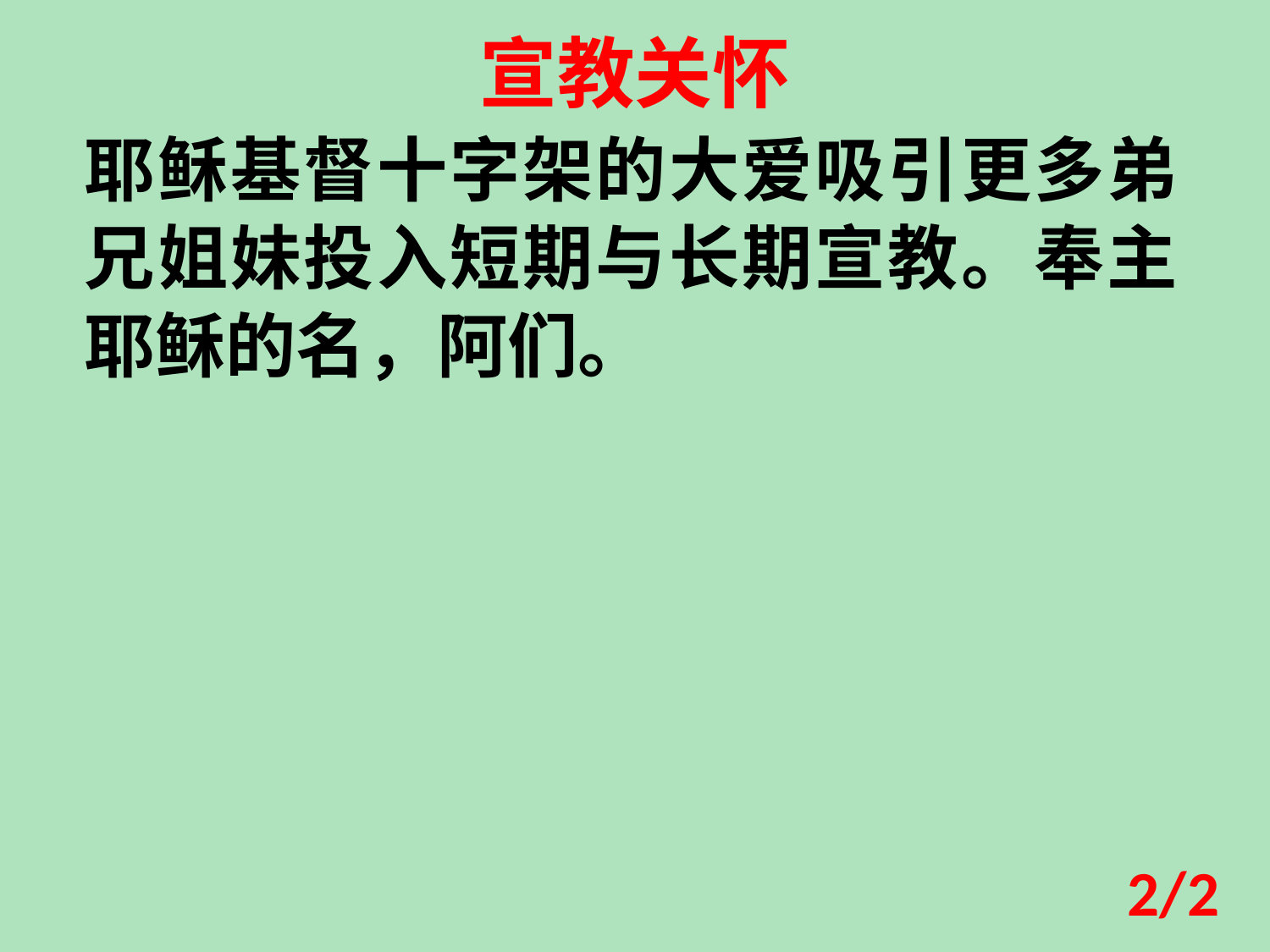

宣教关怀
耶稣基督十字架的大爱吸引更多弟兄姐妹投入短期与长期宣教。奉主耶稣的名，阿们。
2/2